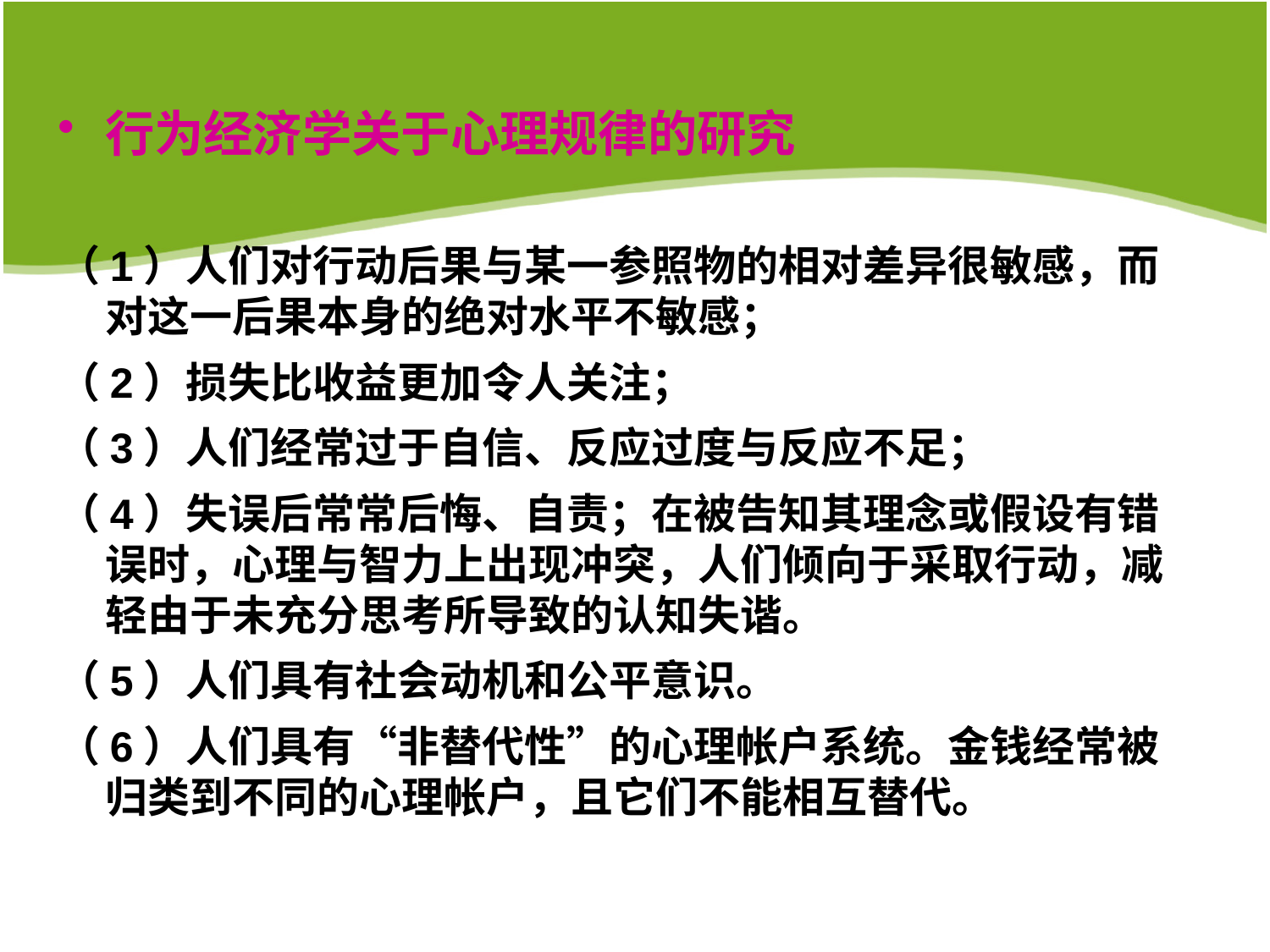

行为经济学关于心理规律的研究

（1）人们对行动后果与某一参照物的相对差异很敏感，而对这一后果本身的绝对水平不敏感；
（2）损失比收益更加令人关注；
（3）人们经常过于自信、反应过度与反应不足；
（4）失误后常常后悔、自责；在被告知其理念或假设有错误时，心理与智力上出现冲突，人们倾向于采取行动，减轻由于未充分思考所导致的认知失谐。
（5）人们具有社会动机和公平意识。
（6）人们具有“非替代性”的心理帐户系统。金钱经常被归类到不同的心理帐户，且它们不能相互替代。